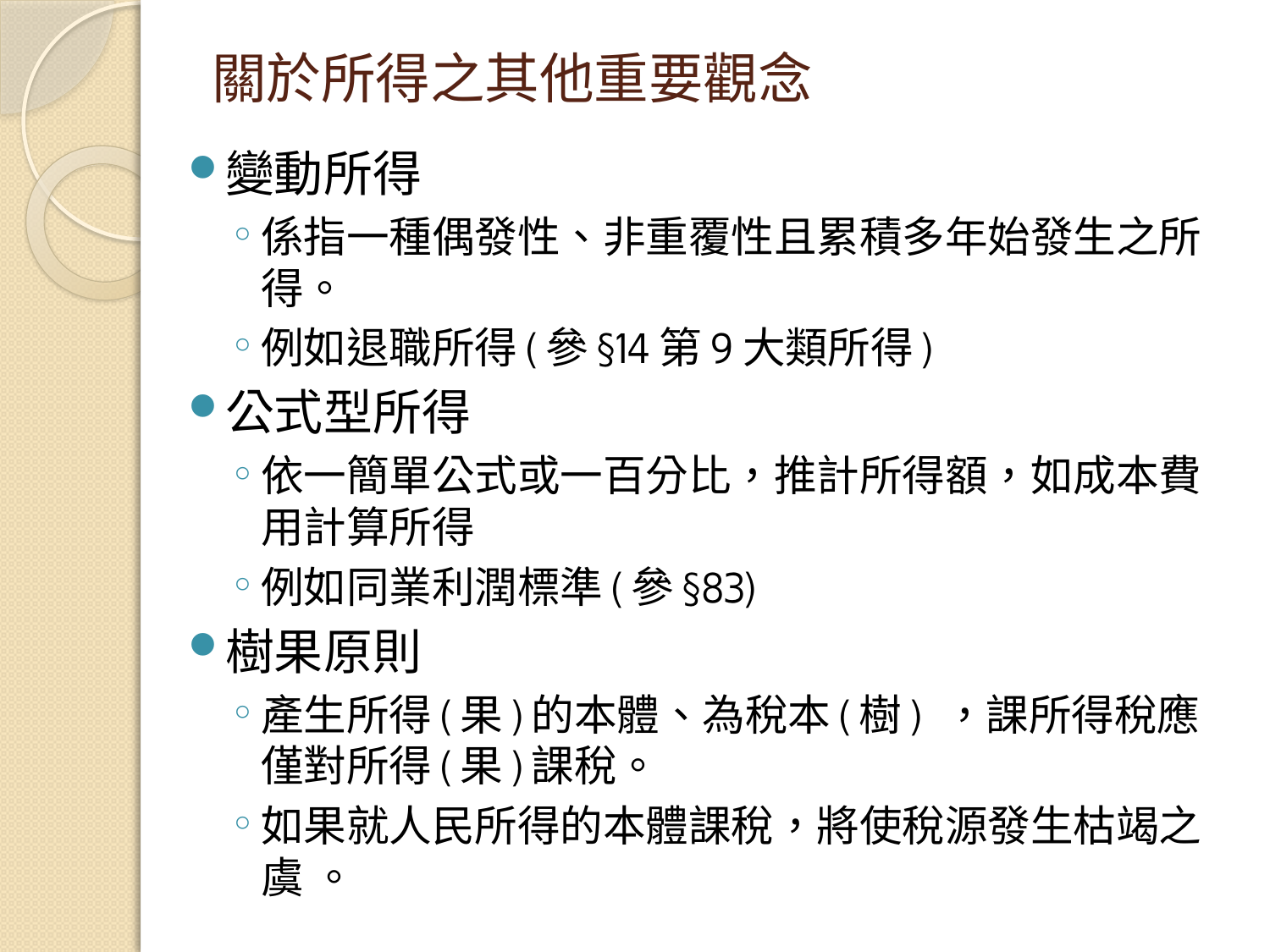

# 關於所得之其他重要觀念
變動所得
係指一種偶發性、非重覆性且累積多年始發生之所得。
例如退職所得(參§14第9大類所得)
公式型所得
依一簡單公式或一百分比，推計所得額，如成本費用計算所得
例如同業利潤標準(參§83)
樹果原則
產生所得(果)的本體、為稅本(樹) ，課所得稅應僅對所得(果)課稅。
如果就人民所得的本體課稅，將使稅源發生枯竭之虞 。